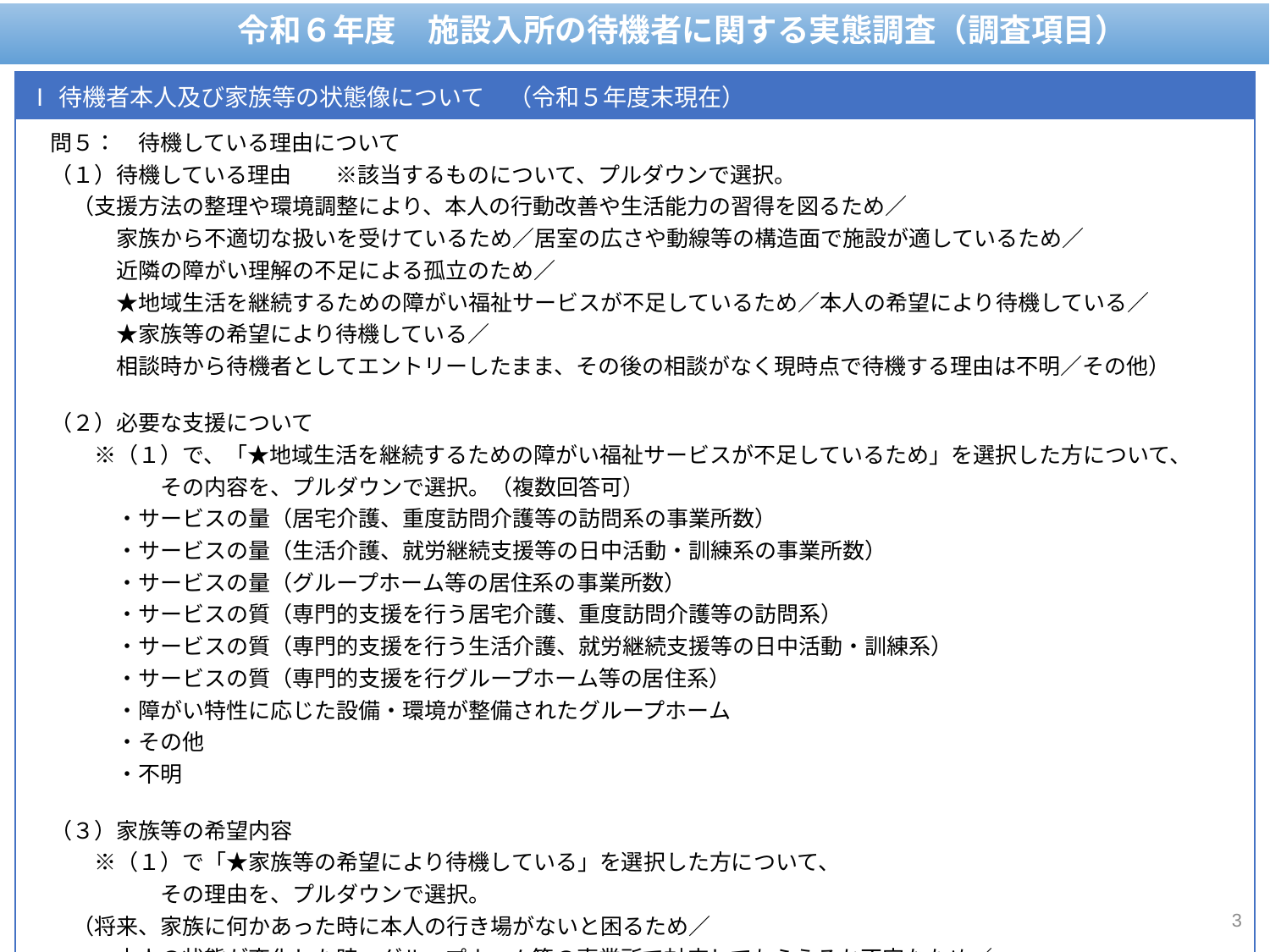

令和６年度　施設入所の待機者に関する実態調査（調査項目）
| Ⅰ待機者本人及び家族等の状態像について　（令和５年度末現在） |
| --- |
| 問５：　待機している理由について 　（１）待機している理由　　※該当するものについて、プルダウンで選択。 　　（支援方法の整理や環境調整により、本人の行動改善や生活能力の習得を図るため／ 　　　　家族から不適切な扱いを受けているため／居室の広さや動線等の構造面で施設が適しているため／ 　　　　近隣の障がい理解の不足による孤立のため／ 　　　　★地域生活を継続するための障がい福祉サービスが不足しているため／本人の希望により待機している／ 　　　　★家族等の希望により待機している／ 　　　　相談時から待機者としてエントリーしたまま、その後の相談がなく現時点で待機する理由は不明／その他） 　（２）必要な支援について　 　　　※（１）で、「★地域生活を継続するための障がい福祉サービスが不足しているため」を選択した方について、 　　　　　　その内容を、プルダウンで選択。（複数回答可） 　　　　・サービスの量（居宅介護、重度訪問介護等の訪問系の事業所数） 　　　　・サービスの量（生活介護、就労継続支援等の日中活動・訓練系の事業所数） 　　　　・サービスの量（グループホーム等の居住系の事業所数） 　　　　・サービスの質（専門的支援を行う居宅介護、重度訪問介護等の訪問系） 　　　　・サービスの質（専門的支援を行う生活介護、就労継続支援等の日中活動・訓練系） 　　　　・サービスの質（専門的支援を行グループホーム等の居住系） 　　　　・障がい特性に応じた設備・環境が整備されたグループホーム 　　　　・その他 　　　　・不明 　（３）家族等の希望内容 　　　※（１）で「★家族等の希望により待機している」を選択した方について、 　　　　　　その理由を、プルダウンで選択。 　　（将来、家族に何かあった時に本人の行き場がないと困るため／ 　　　　本人の状態が変化した時、グループホーム等の事業所で対応してもらえるか不安なため／ 　　　　必要な支援を受けながら地域で生活する本人の様子がイメージできないため／ 　　　　家族が希望する特定の入所施設に空きが出ないため／施設にこだわらず待機（グループホームや高齢者施設等でもよい）／ 　　　　経済的に不安があるため／その他／不明） |
3